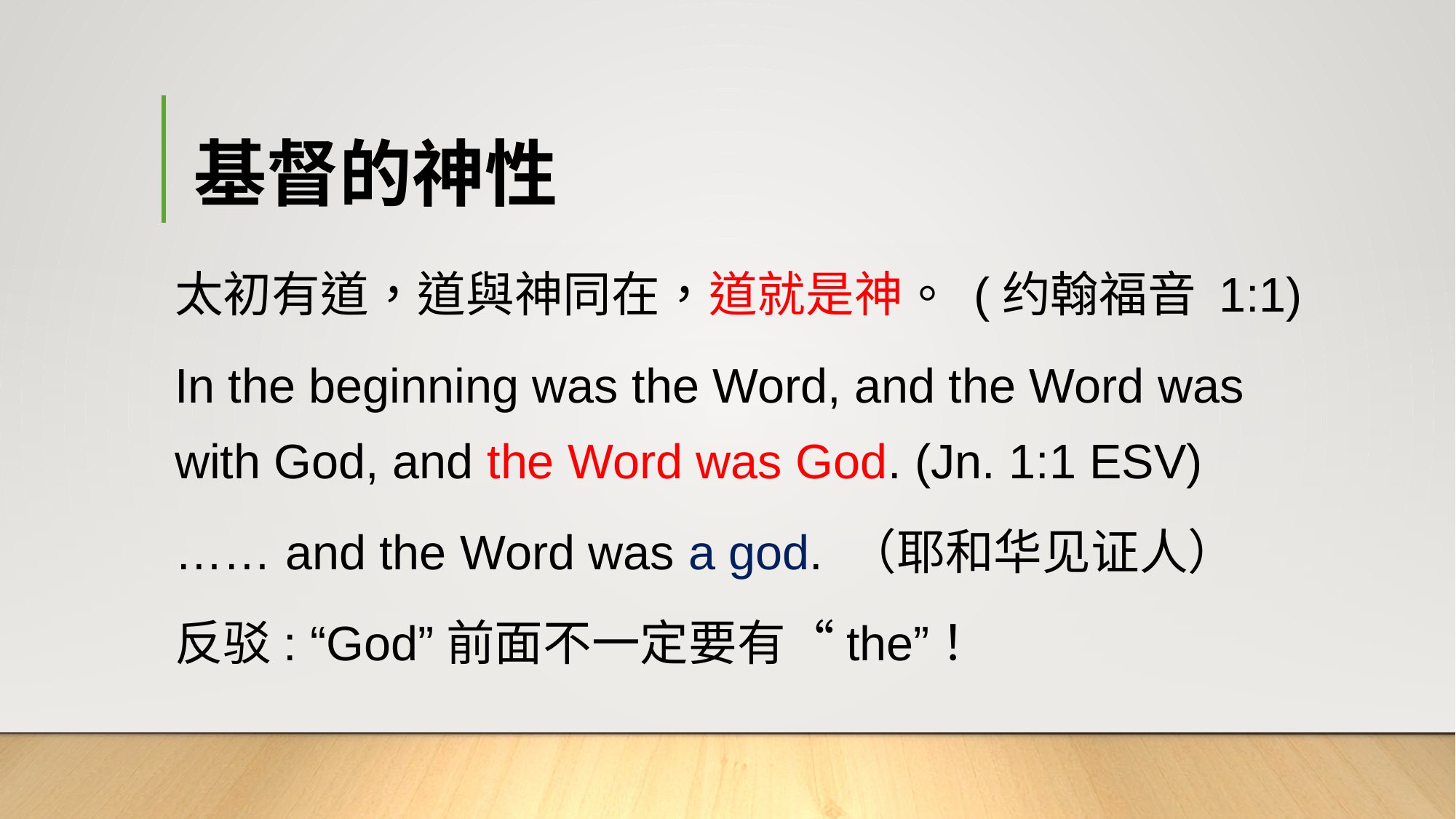

# 基督的神性
太初有道，道與神同在，道就是神。 (约翰福音 1:1)
In the beginning was the Word, and the Word was with God, and the Word was God. (Jn. 1:1 ESV)
…… and the Word was a god. （耶和华见证人）
反驳: “God”前面不一定要有“the”！